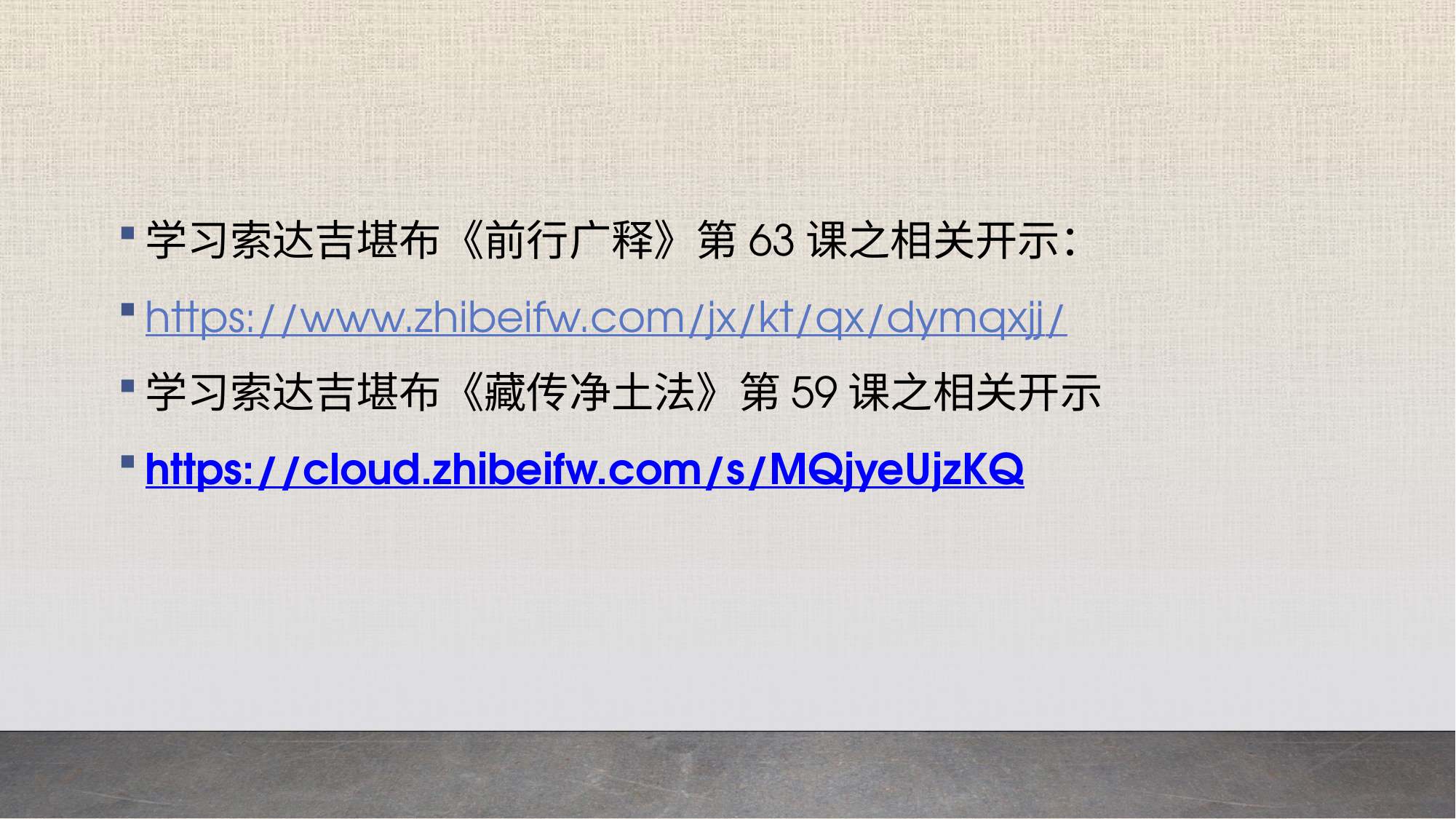

学习索达吉堪布《前行广释》第63课之相关开示：
https://www.zhibeifw.com/jx/kt/qx/dymqxjj/
学习索达吉堪布《藏传净土法》第59课之相关开示
https://cloud.zhibeifw.com/s/MQjyeUjzKQ